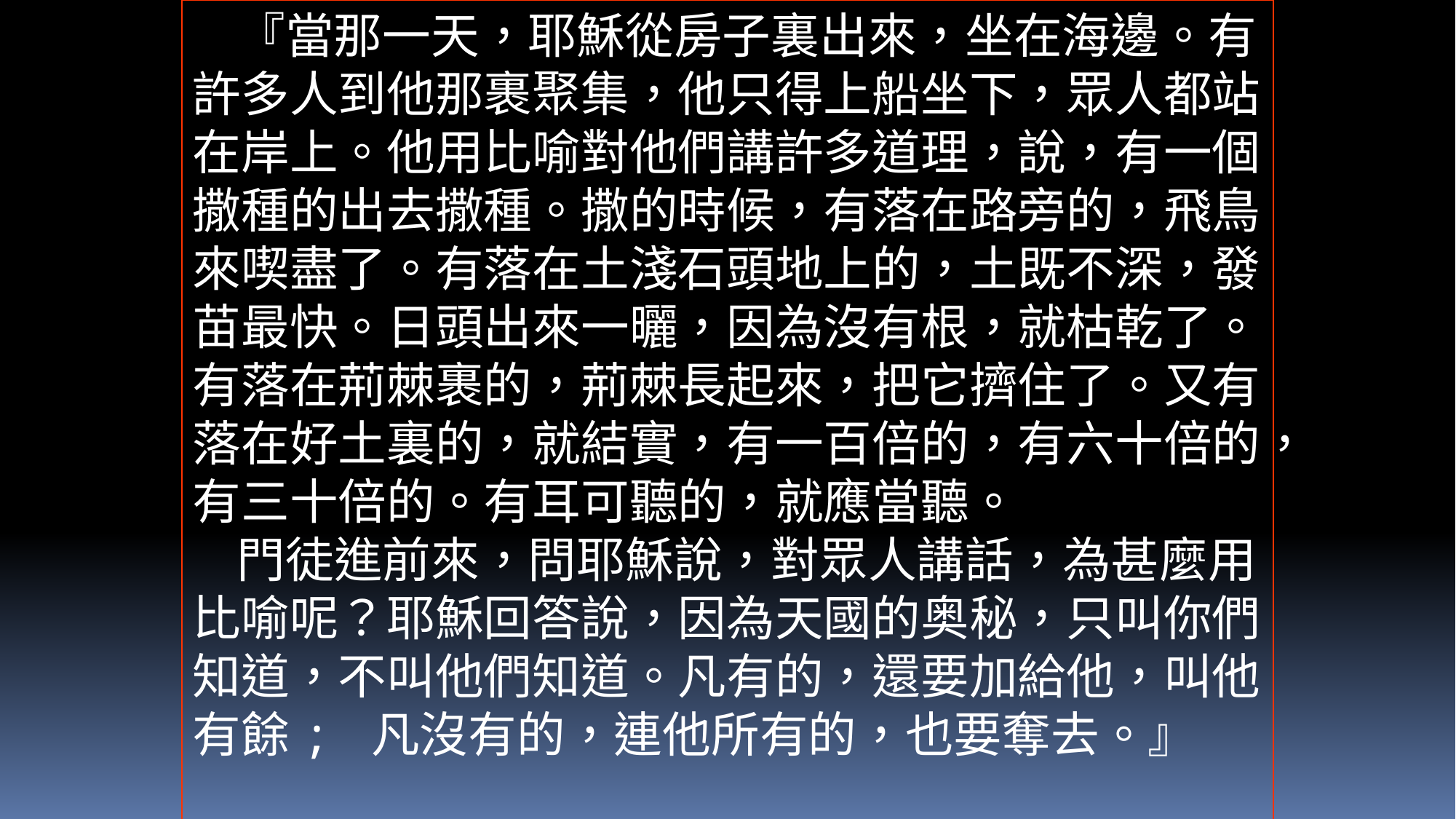

『當那一天，耶穌從房子裏出來，坐在海邊。有許多人到他那裹聚集，他只得上船坐下，眾人都站在岸上。他用比喻對他們講許多道理，說，有一個撒種的出去撒種。撒的時候，有落在路旁的，飛鳥來喫盡了。有落在土淺石頭地上的，土既不深，發苗最快。日頭出來一曬，因為沒有根，就枯乾了。有落在荊棘裹的，荊棘長起來，把它擠住了。又有落在好土裏的，就結實，有一百倍的，有六十倍的，有三十倍的。有耳可聽的，就應當聽。
   門徒進前來，問耶穌說，對眾人講話，為甚麼用比喻呢？耶穌回答說，因為天國的奥秘，只叫你們知道，不叫他們知道。凡有的，還要加給他，叫他有餘; 凡沒有的，連他所有的，也要奪去。』